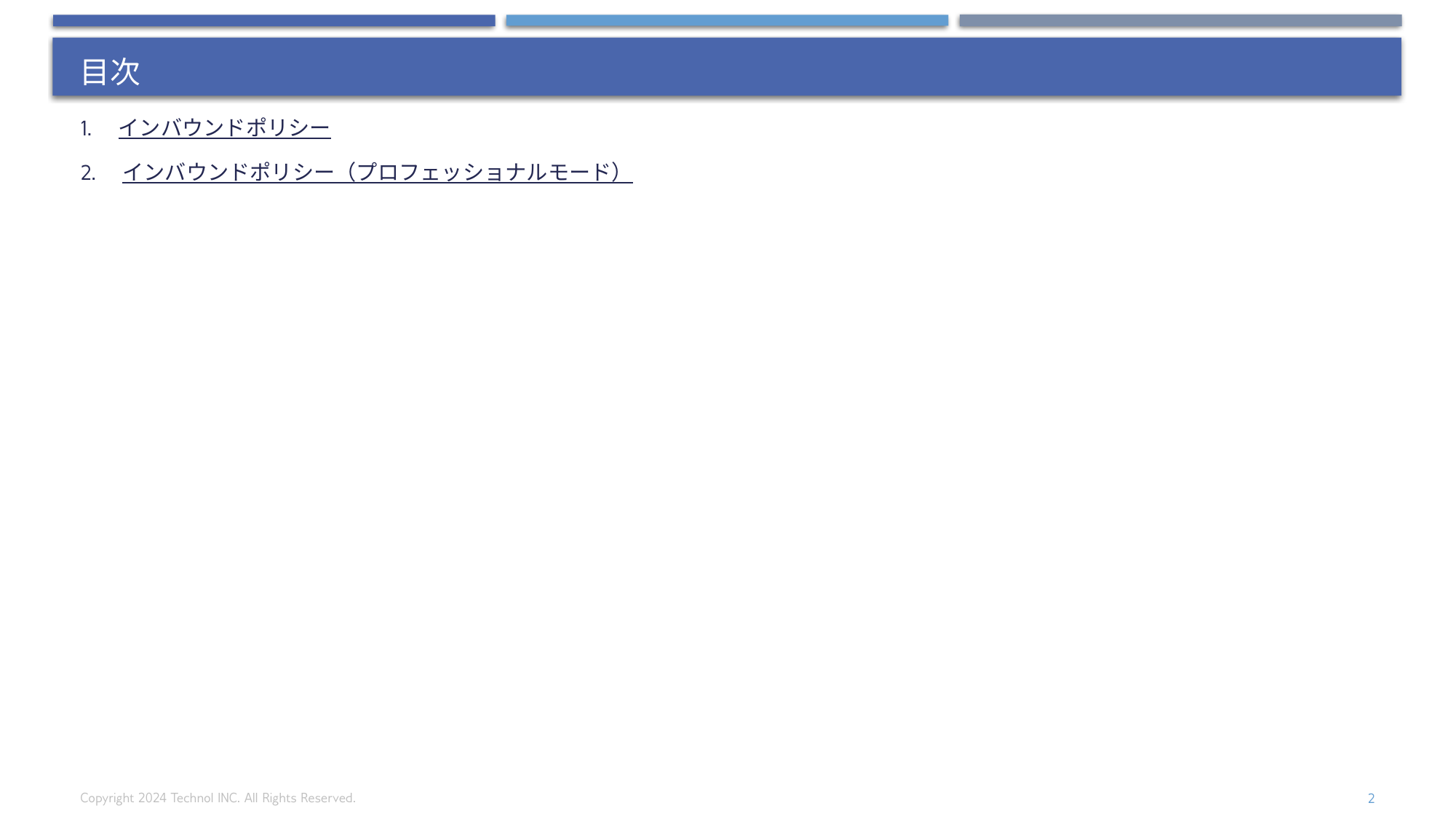

# 目次
1.　インバウンドポリシー
2.　インバウンドポリシー（プロフェッショナルモード）
Copyright 2024 Technol INC. All Rights Reserved.
2